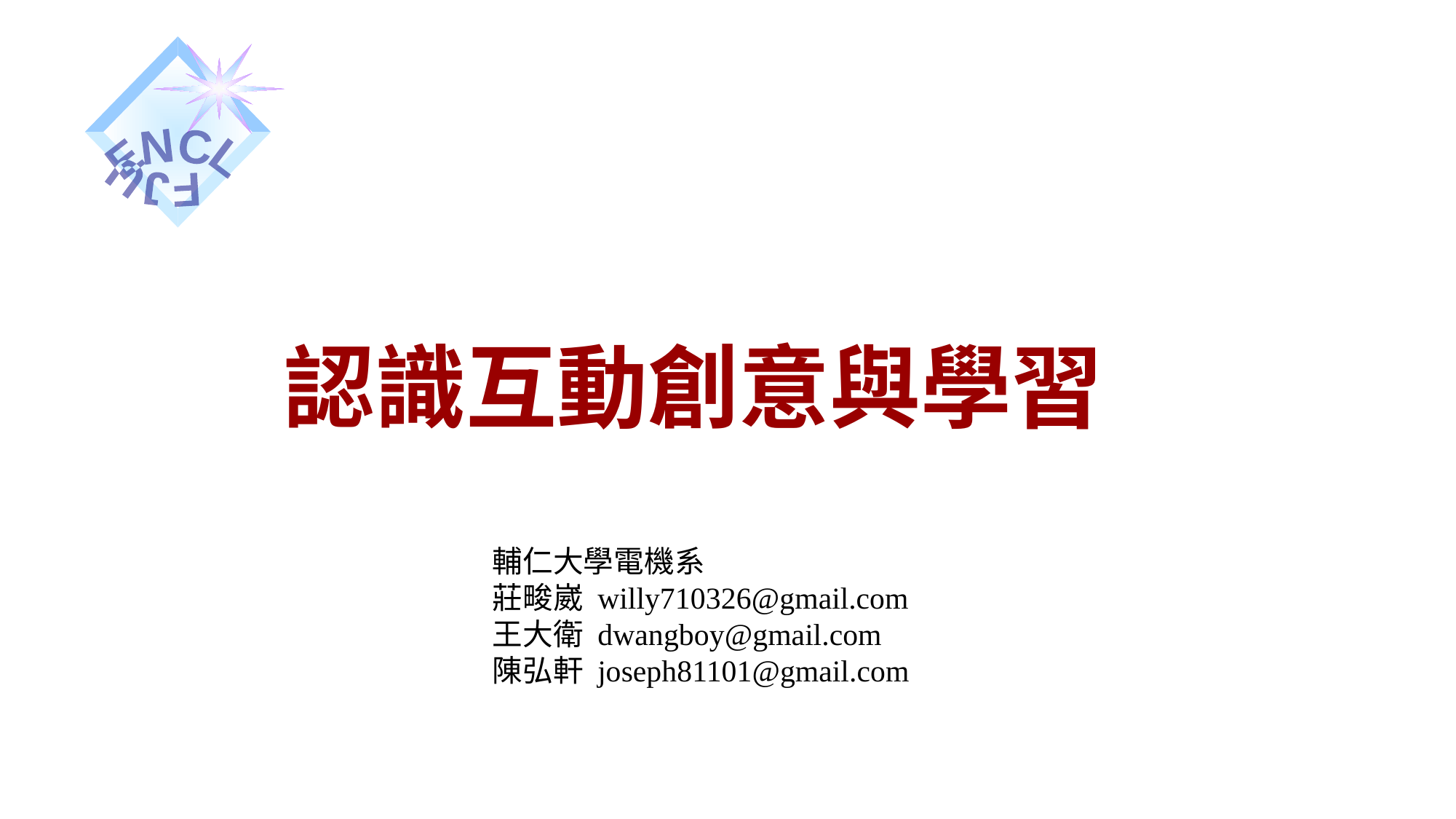

認識互動創意與學習
輔仁大學電機系
莊畯崴 willy710326@gmail.com
王大衛 dwangboy@gmail.com
陳弘軒 joseph81101@gmail.com